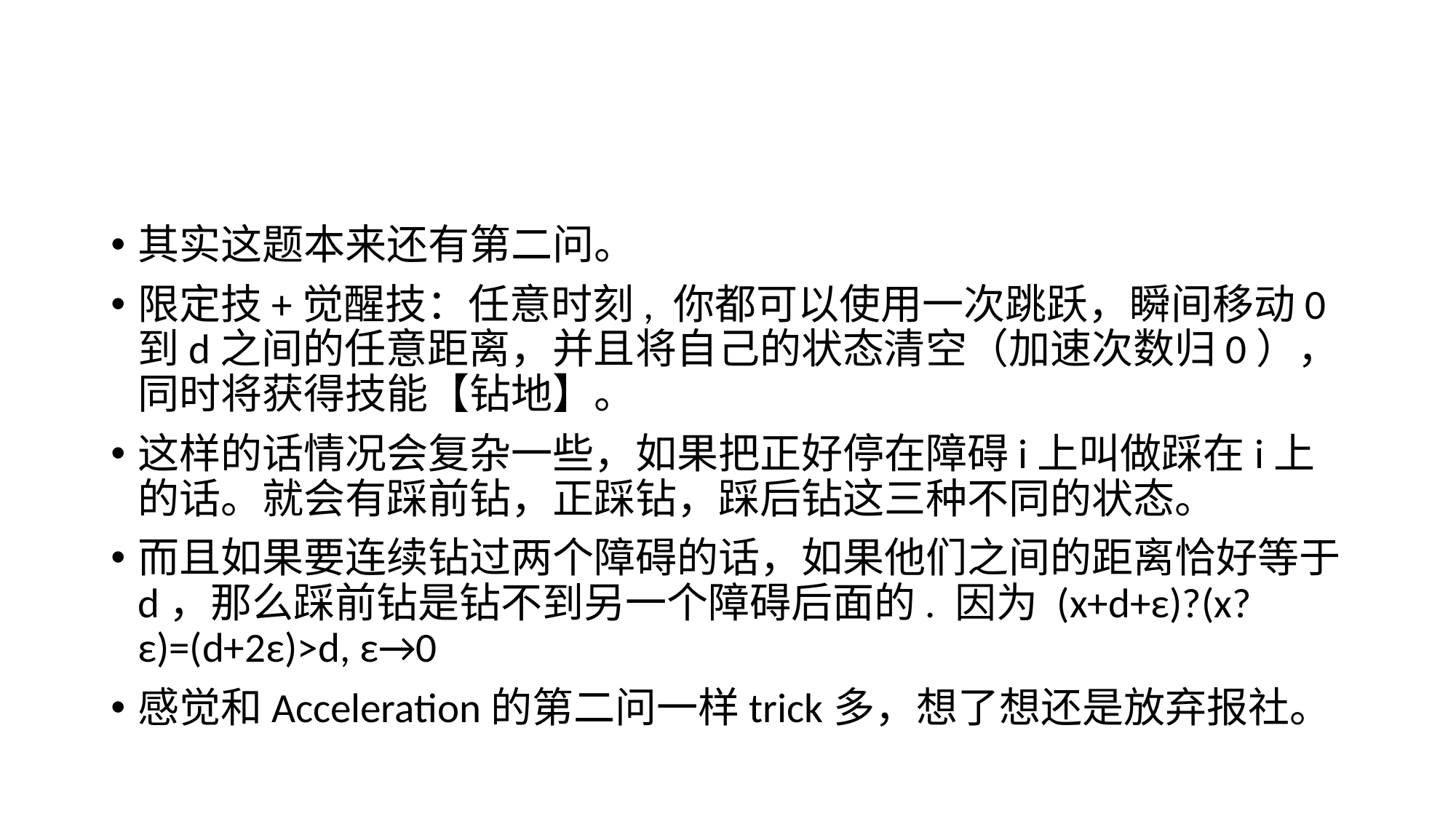

#
其实这题本来还有第二问。
限定技+觉醒技：任意时刻, 你都可以使用一次跳跃，瞬间移动0到d之间的任意距离，并且将自己的状态清空（加速次数归0），同时将获得技能【钻地】。
这样的话情况会复杂一些，如果把正好停在障碍i上叫做踩在i上的话。就会有踩前钻，正踩钻，踩后钻这三种不同的状态。
而且如果要连续钻过两个障碍的话，如果他们之间的距离恰好等于d，那么踩前钻是钻不到另一个障碍后面的. 因为 (x+d+ε)?(x?ε)=(d+2ε)>d, ε→0
感觉和Acceleration的第二问一样trick多，想了想还是放弃报社。